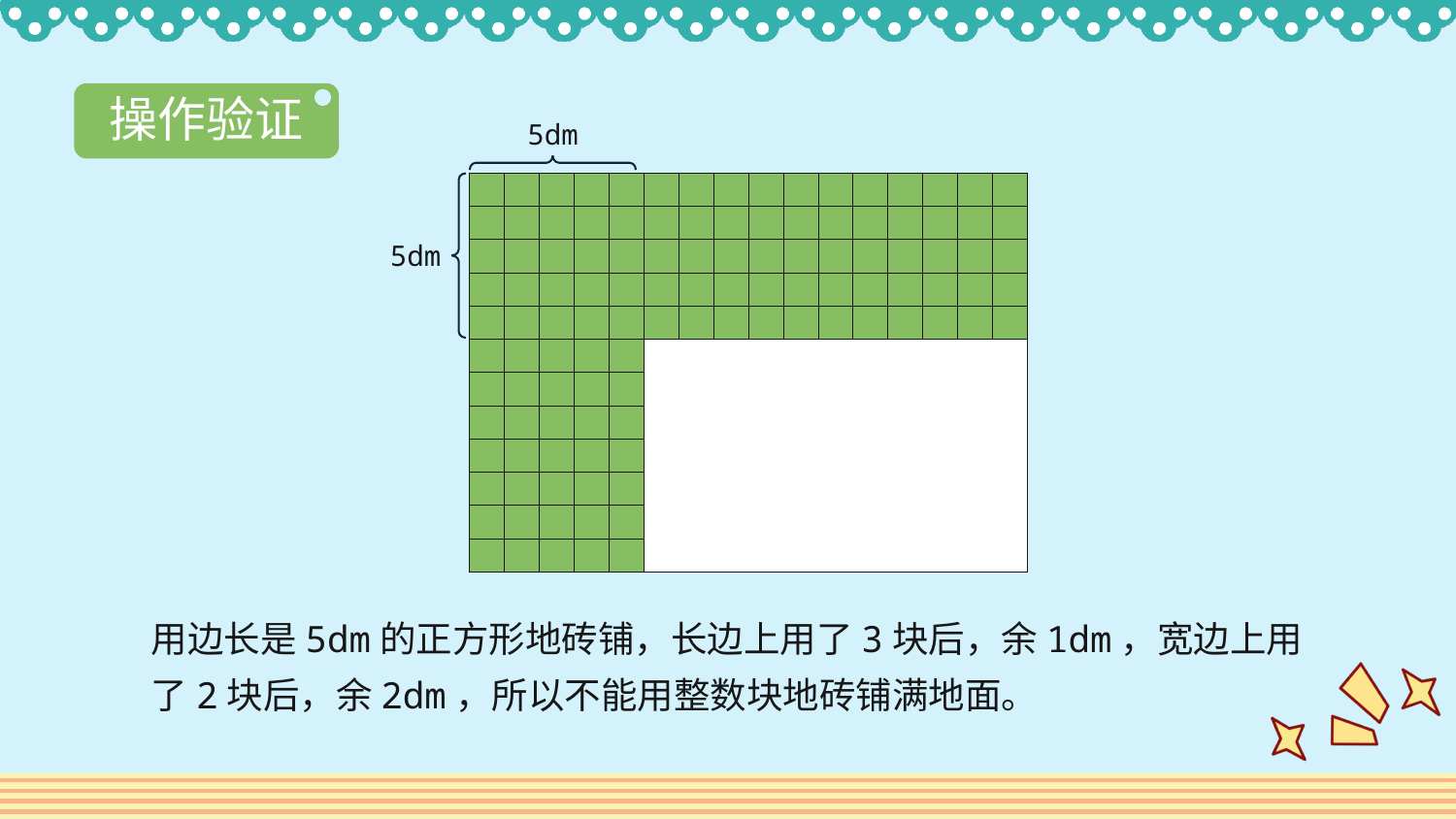

操作验证

5dm
|  |  |  |  |  |  |  |  |  |  |  |  |  |  |  |  |
| --- | --- | --- | --- | --- | --- | --- | --- | --- | --- | --- | --- | --- | --- | --- | --- |
|  |  |  |  |  |  |  |  |  |  |  |  |  |  |  |  |
|  |  |  |  |  |  |  |  |  |  |  |  |  |  |  |  |
|  |  |  |  |  |  |  |  |  |  |  |  |  |  |  |  |
|  |  |  |  |  |  |  |  |  |  |  |  |  |  |  |  |
|  |  |  |  |  |  |  |  |  |  |  |  |  |  |  |  |
|  |  |  |  |  |  |  |  |  |  |  |  |  |  |  |  |
|  |  |  |  |  |  |  |  |  |  |  |  |  |  |  |  |
|  |  |  |  |  |  |  |  |  |  |  |  |  |  |  |  |
|  |  |  |  |  |  |  |  |  |  |  |  |  |  |  |  |
|  |  |  |  |  |  |  |  |  |  |  |  |  |  |  |  |
|  |  |  |  |  |  |  |  |  |  |  |  |  |  |  |  |

5dm
用边长是5dm的正方形地砖铺，长边上用了3块后，余1dm，宽边上用了2块后，余2dm，所以不能用整数块地砖铺满地面。